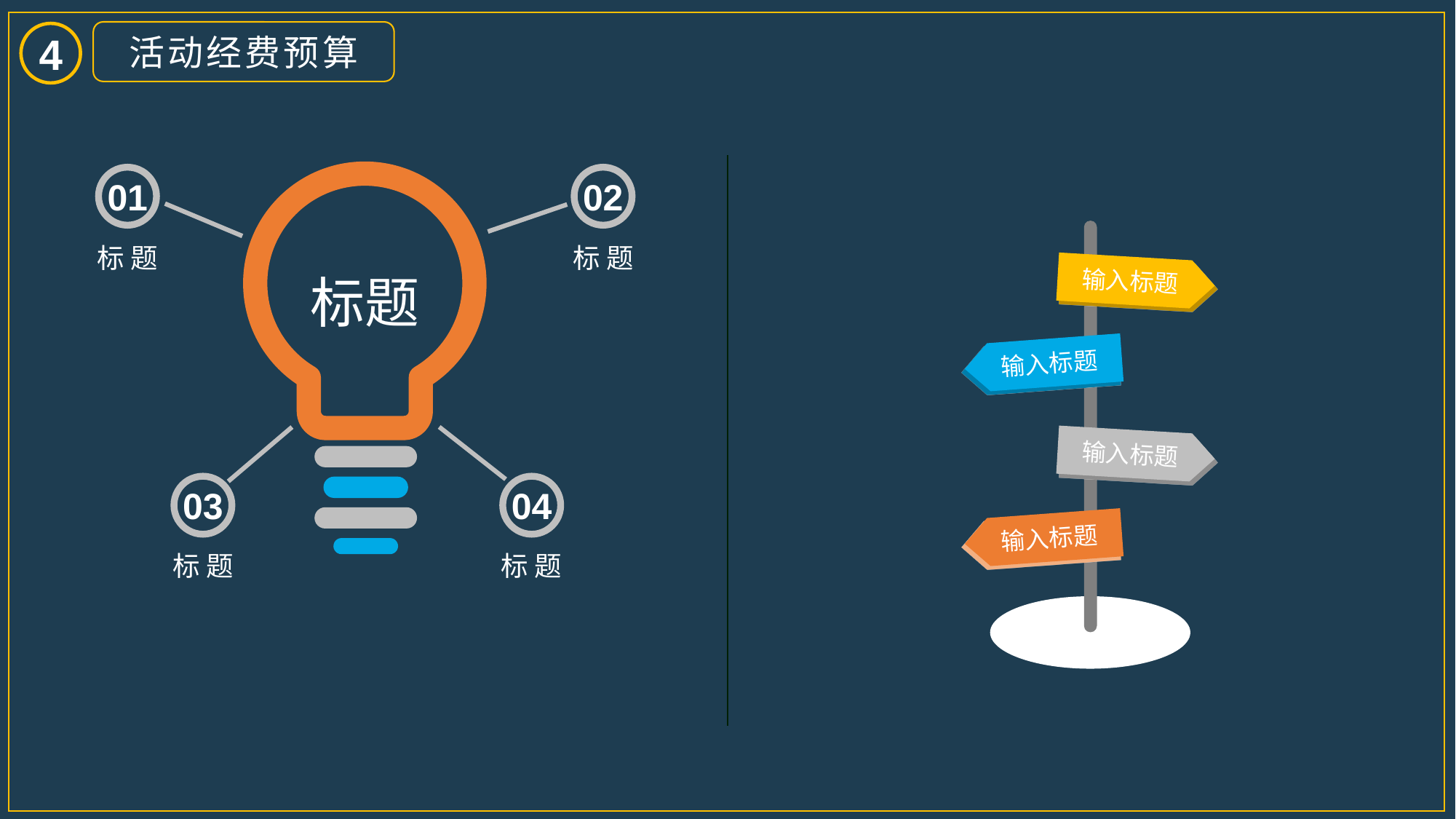

活动经费预算
4
01
02
标题

标 题
标 题
输入标题
输入标题
输入标题

03
04

输入标题

标 题
标 题